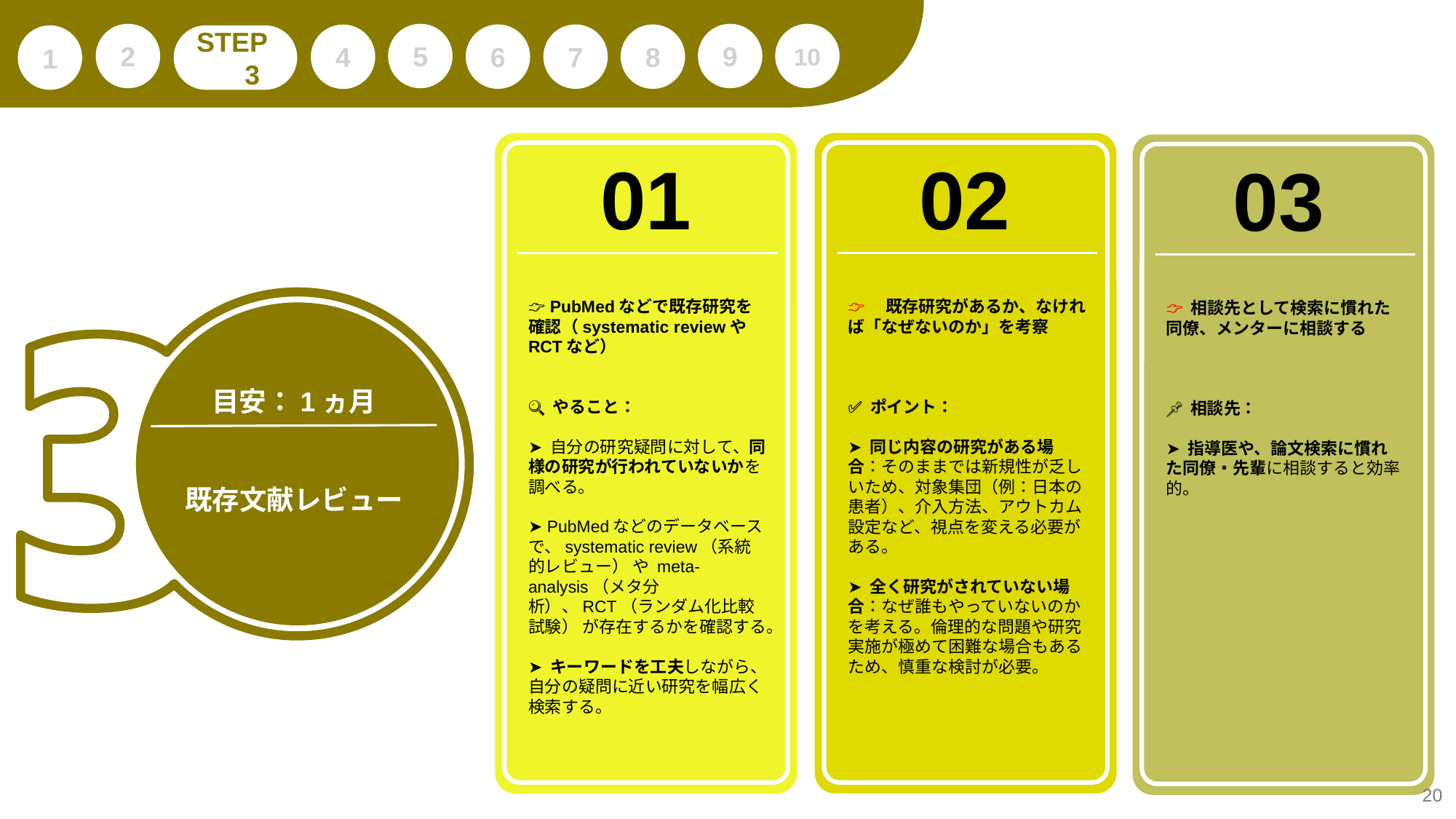

2
5
9
10
6
7
8
4
1
STEP　3

01

02

03

👉 PubMedなどで既存研究を確認（systematic reviewやRCTなど）

🔍 やること：

➤ 自分の研究疑問に対して、同様の研究が行われていないかを調べる。

➤ PubMedなどのデータベースで、systematic review（系統的レビュー） や meta-analysis（メタ分析）、RCT（ランダム化比較試験） が存在するかを確認する。

➤ キーワードを工夫しながら、自分の疑問に近い研究を幅広く検索する。

👉　既存研究があるか、なければ「なぜないのか」を考察

✅ ポイント：

➤ 同じ内容の研究がある場合：そのままでは新規性が乏しいため、対象集団（例：日本の患者）、介入方法、アウトカム設定など、視点を変える必要がある。

➤ 全く研究がされていない場合：なぜ誰もやっていないのかを考える。倫理的な問題や研究実施が極めて困難な場合もあるため、慎重な検討が必要。

👉 相談先として検索に慣れた同僚、メンターに相談する

📌 相談先：

➤ 指導医や、論文検索に慣れた同僚・先輩に相談すると効率的。

目安：1ヵ月

既存文献レビュー
20